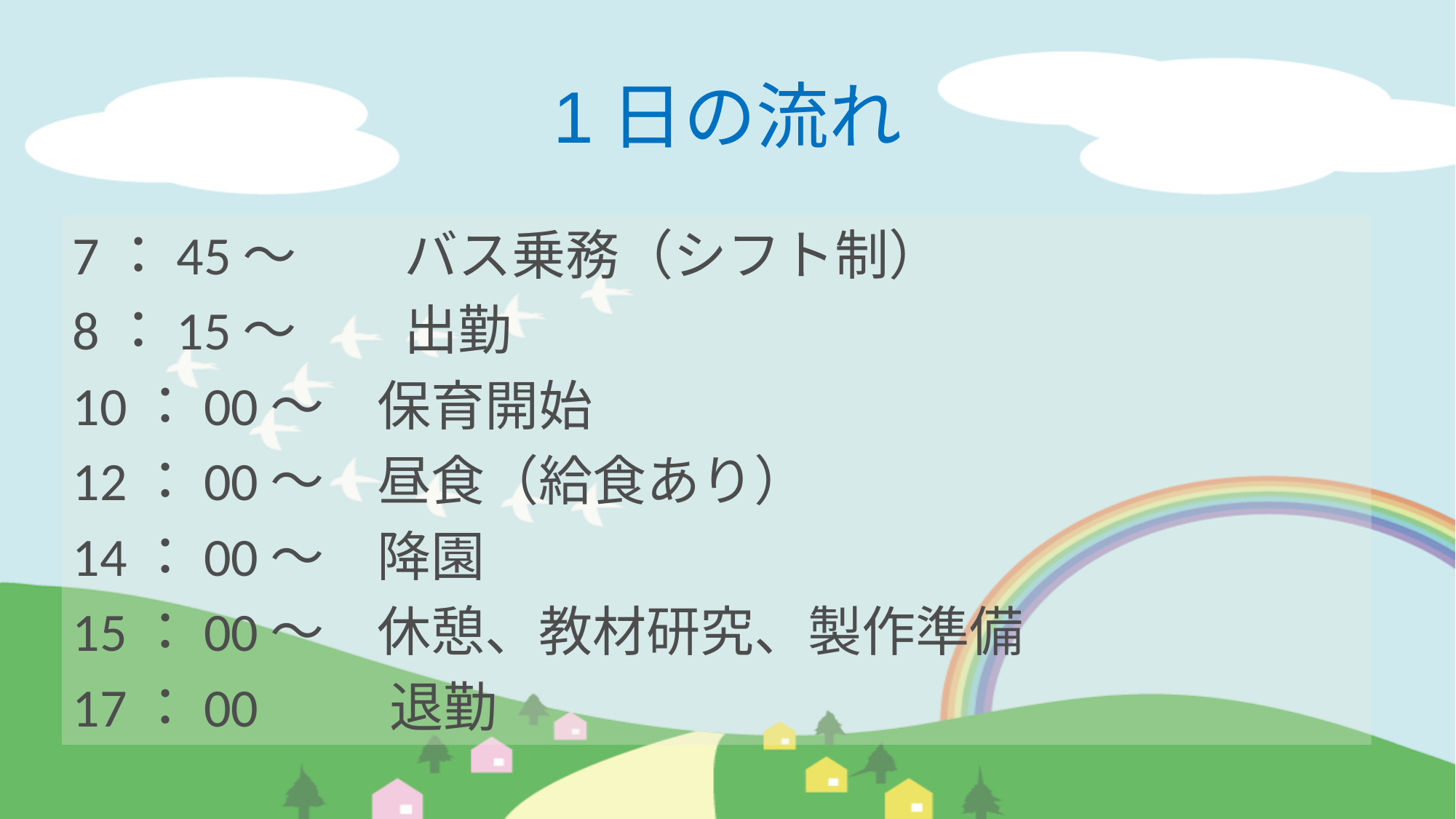

# 1日の流れ
7：45～　　バス乗務（シフト制）
8：15～　　出勤
10：00～　保育開始
12：00～　昼食（給食あり）
14：00～　降園
15：00～　休憩、教材研究、製作準備
17：00　 　退勤